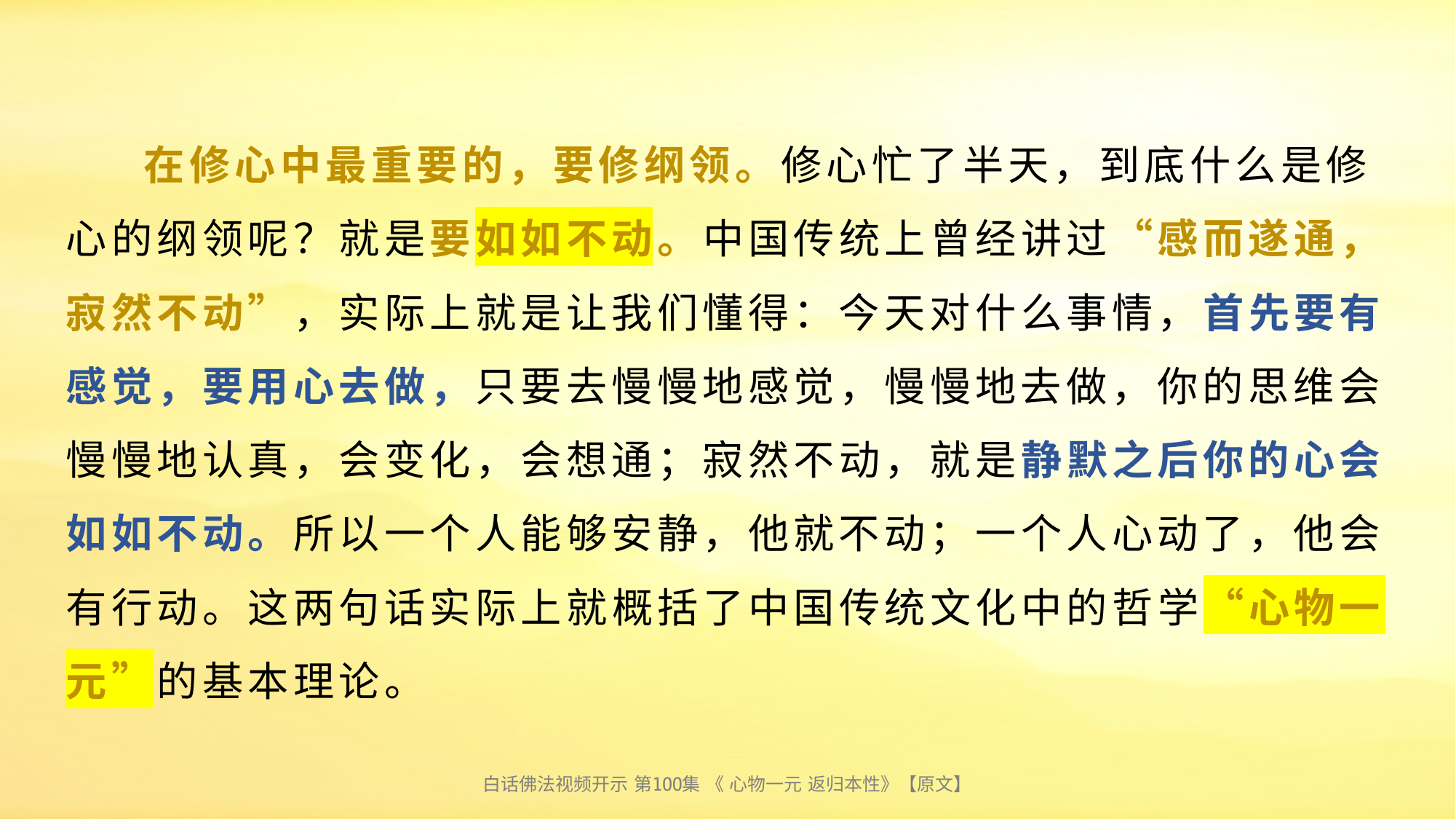

# 在修心中最重要的，要修纲领。修心忙了半天，到底什么是修心的纲领呢？就是要如如不动。中国传统上曾经讲过“感而遂通，寂然不动”，实际上就是让我们懂得：今天对什么事情，首先要有感觉，要用心去做，只要去慢慢地感觉，慢慢地去做，你的思维会慢慢地认真，会变化，会想通；寂然不动，就是静默之后你的心会如如不动。所以一个人能够安静，他就不动；一个人心动了，他会有行动。这两句话实际上就概括了中国传统文化中的哲学“心物一元”的基本理论。
白话佛法视频开示 第100集 《 心物一元 返归本性》【原文】